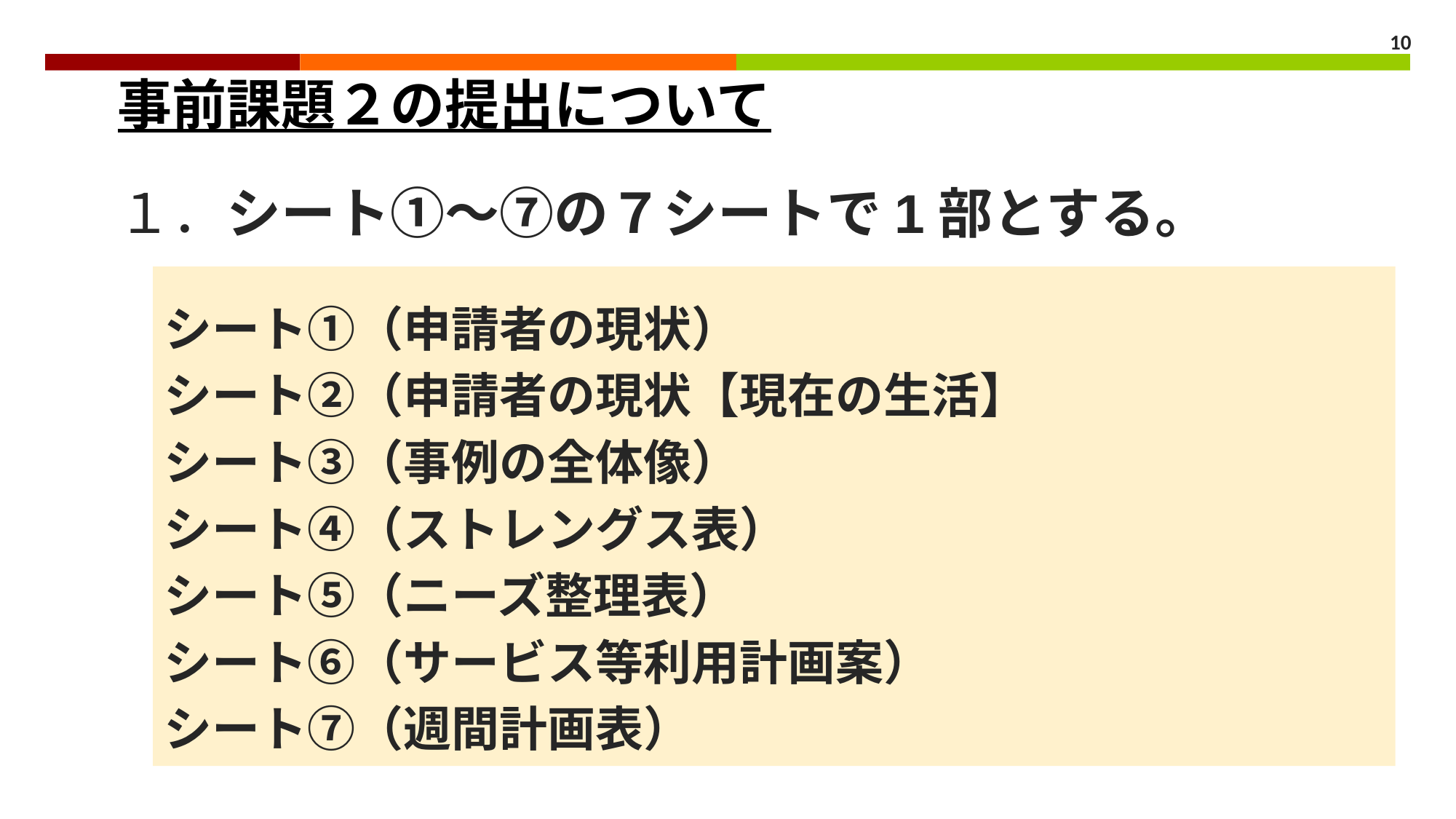

10
# 事前課題２の提出について
１．シート①～⑦の７シートで1部とする。

シート①（申請者の現状）
シート②（申請者の現状【現在の生活】
シート③（事例の全体像）
シート④（ストレングス表）
シート⑤（ニーズ整理表）
シート⑥（サービス等利用計画案）
シート⑦（週間計画表）